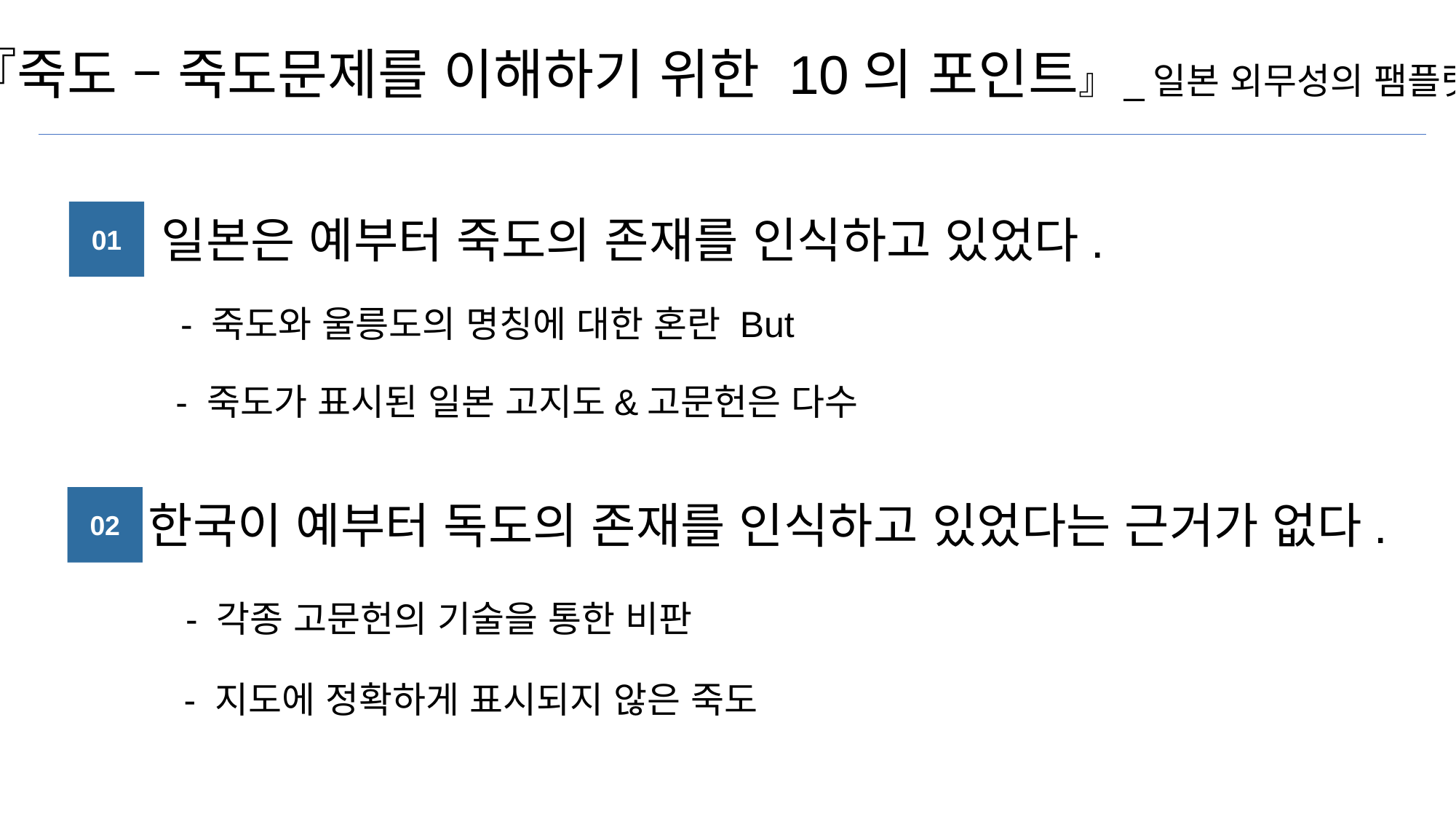

『죽도 – 죽도문제를 이해하기 위한 10의 포인트』_일본 외무성의 팸플릿
01
일본은 예부터 죽도의 존재를 인식하고 있었다.
 - 죽도와 울릉도의 명칭에 대한 혼란 But
 - 죽도가 표시된 일본 고지도&고문헌은 다수
02
한국이 예부터 독도의 존재를 인식하고 있었다는 근거가 없다.
 - 각종 고문헌의 기술을 통한 비판
 - 지도에 정확하게 표시되지 않은 죽도